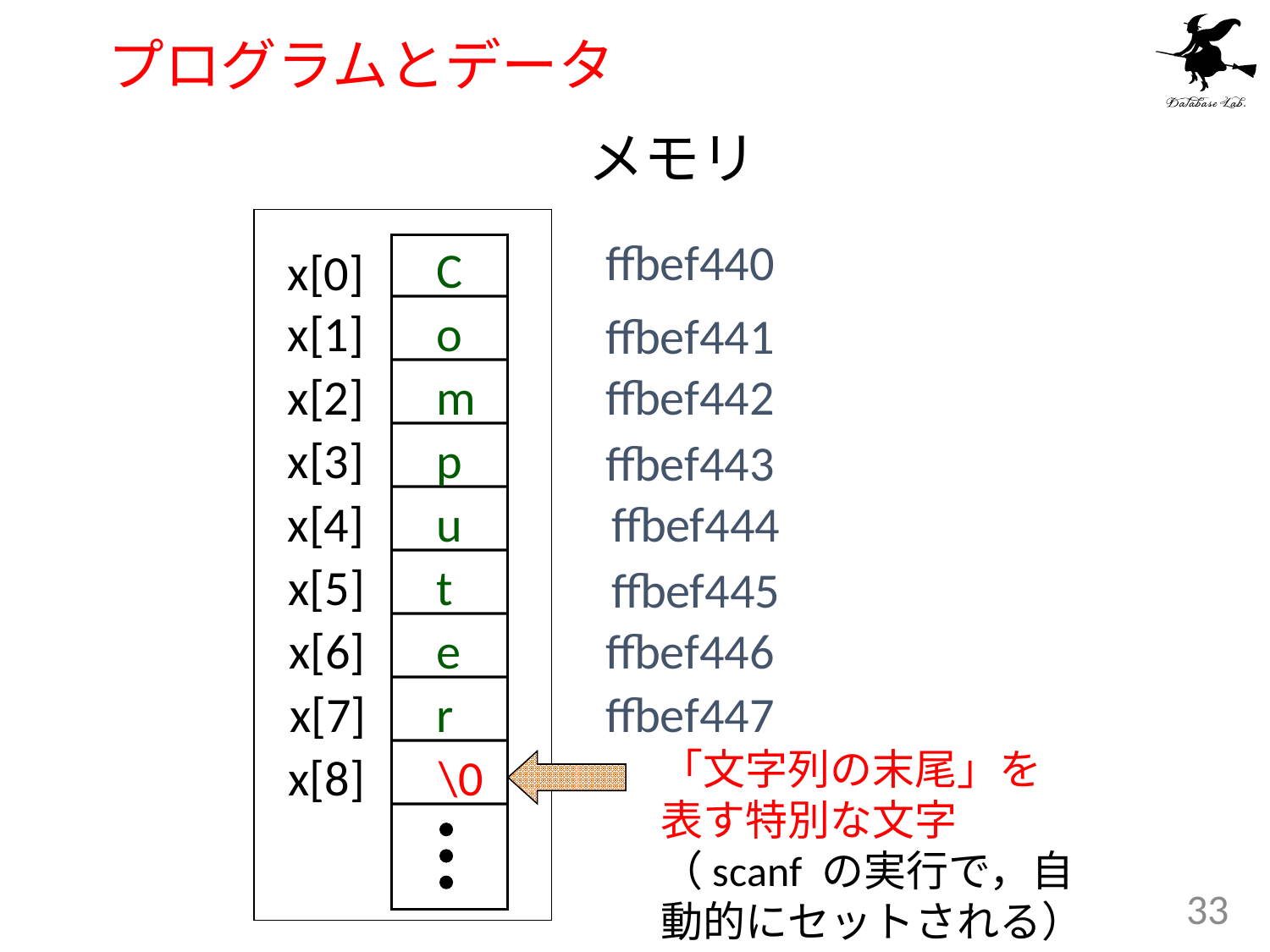

# プログラムとデータ
メモリ

ffbef440
C
x[0]

x[1]

o
ffbef441
x[2]

m
ffbef442

x[3]

p
ffbef443
x[4]

u
ffbef444
x[5]

t
ffbef445
x[6]

e
ffbef446
x[7]

r
ffbef447
「文字列の末尾」を
表す特別な文字
（scanf の実行で，自
動的にセットされる）
x[8]

\0

33